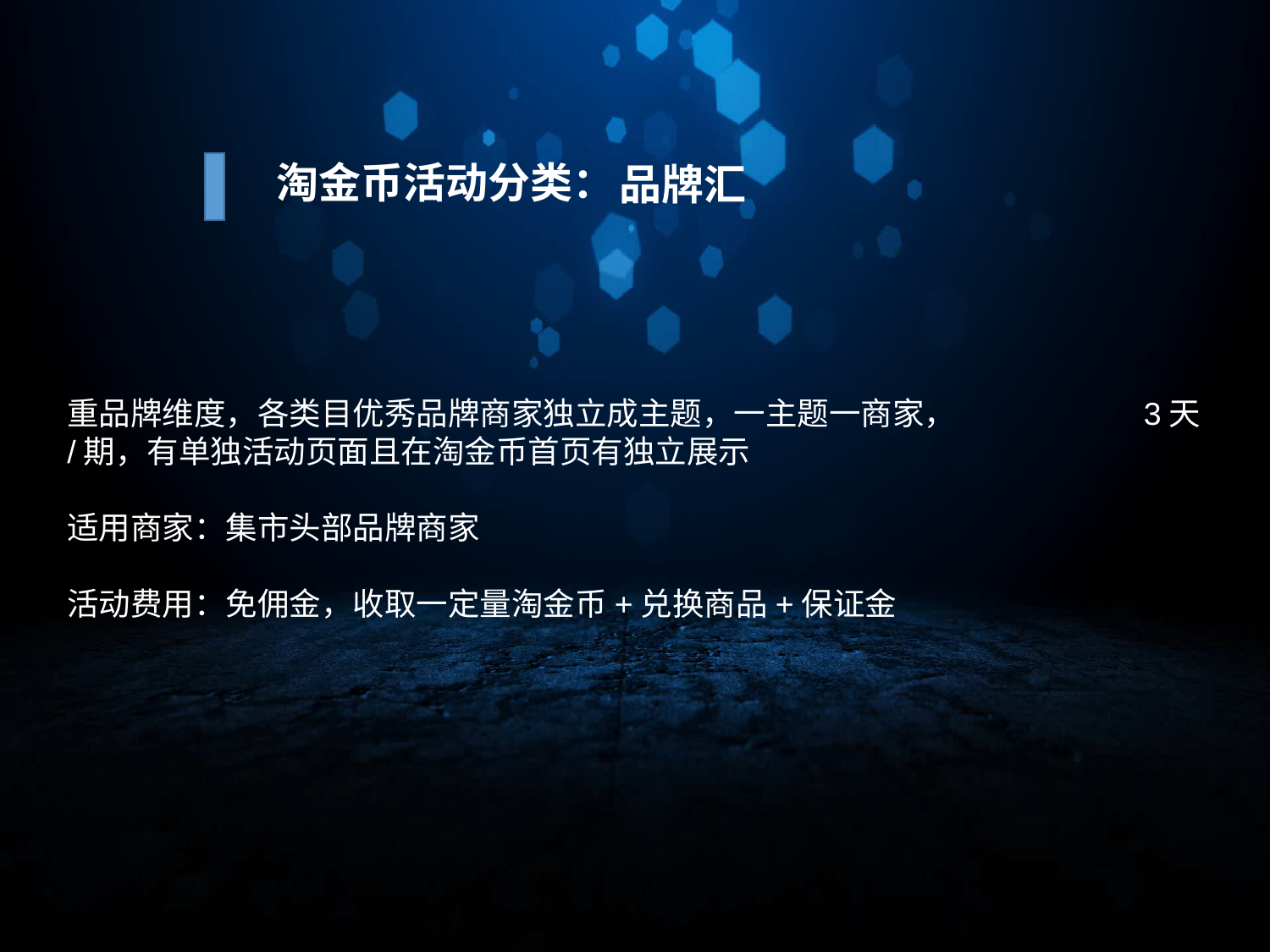

淘金币活动分类：
品牌汇

重品牌维度，各类目优秀品牌商家独立成主题，一主题一商家，                         3天/期，有单独活动页面且在淘金币首页有独立展示

适用商家：集市头部品牌商家

活动费用：免佣金，收取一定量淘金币+兑换商品+保证金